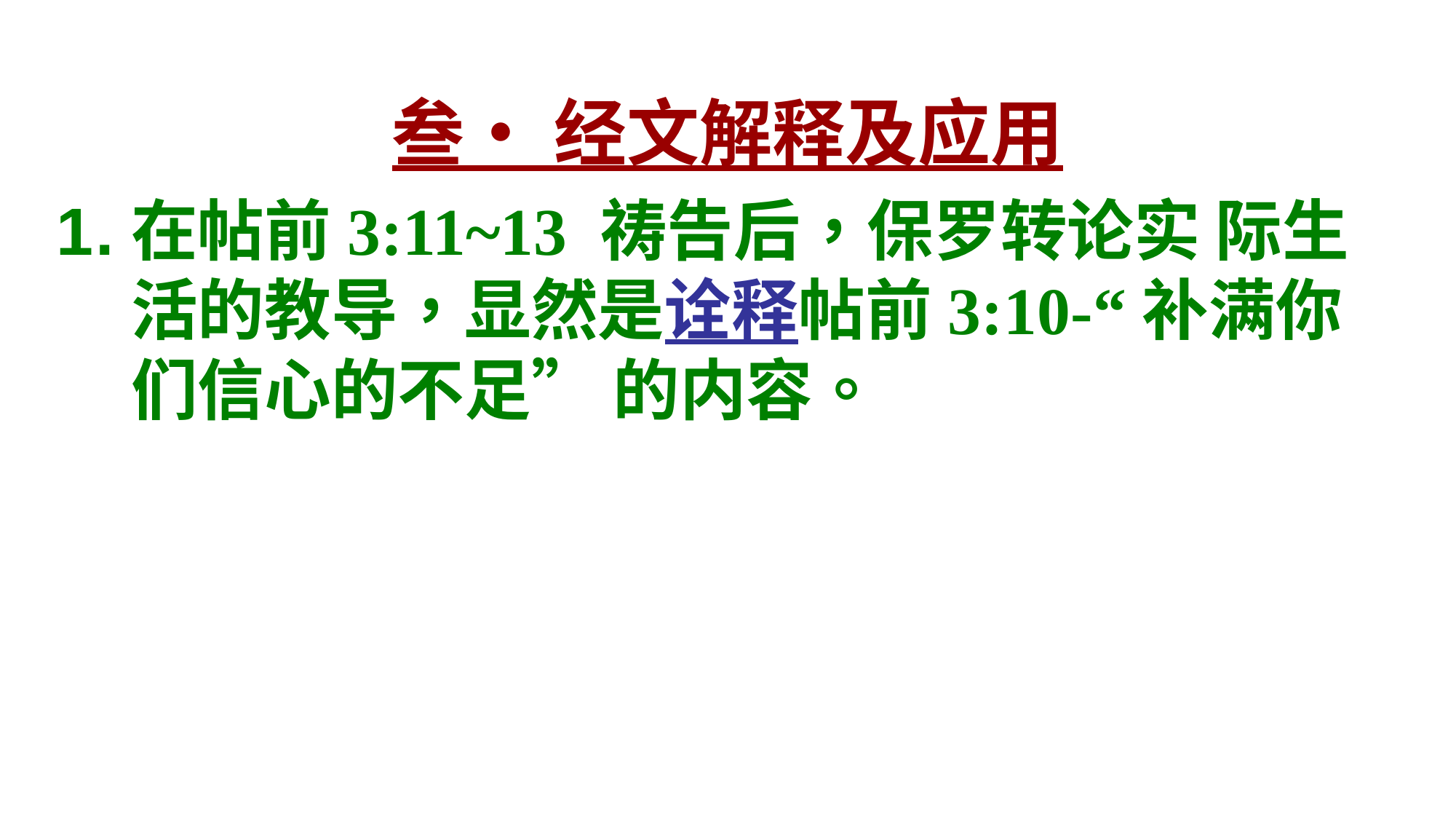

叁‧ 经文解释及应用
在帖前3:11~13 祷告后，保罗转论实 际生活的教导，显然是诠释帖前3:10-“补满你们信心的不足” 的内容。